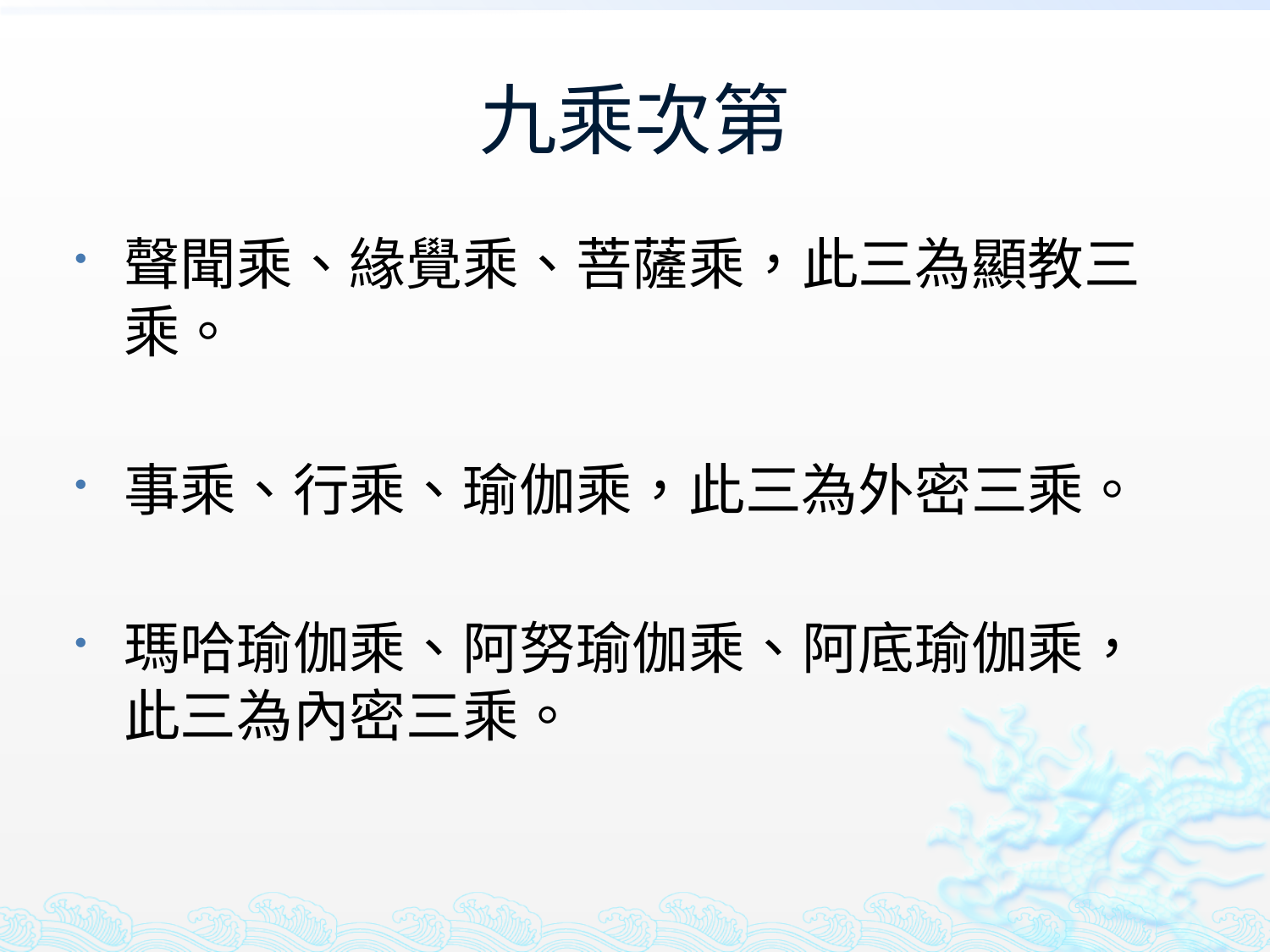

# 九乘次第
聲聞乘、緣覺乘、菩薩乘，此三為顯教三乘。

事乘、行乘、瑜伽乘，此三為外密三乘。

瑪哈瑜伽乘、阿努瑜伽乘、阿底瑜伽乘，此三為內密三乘。